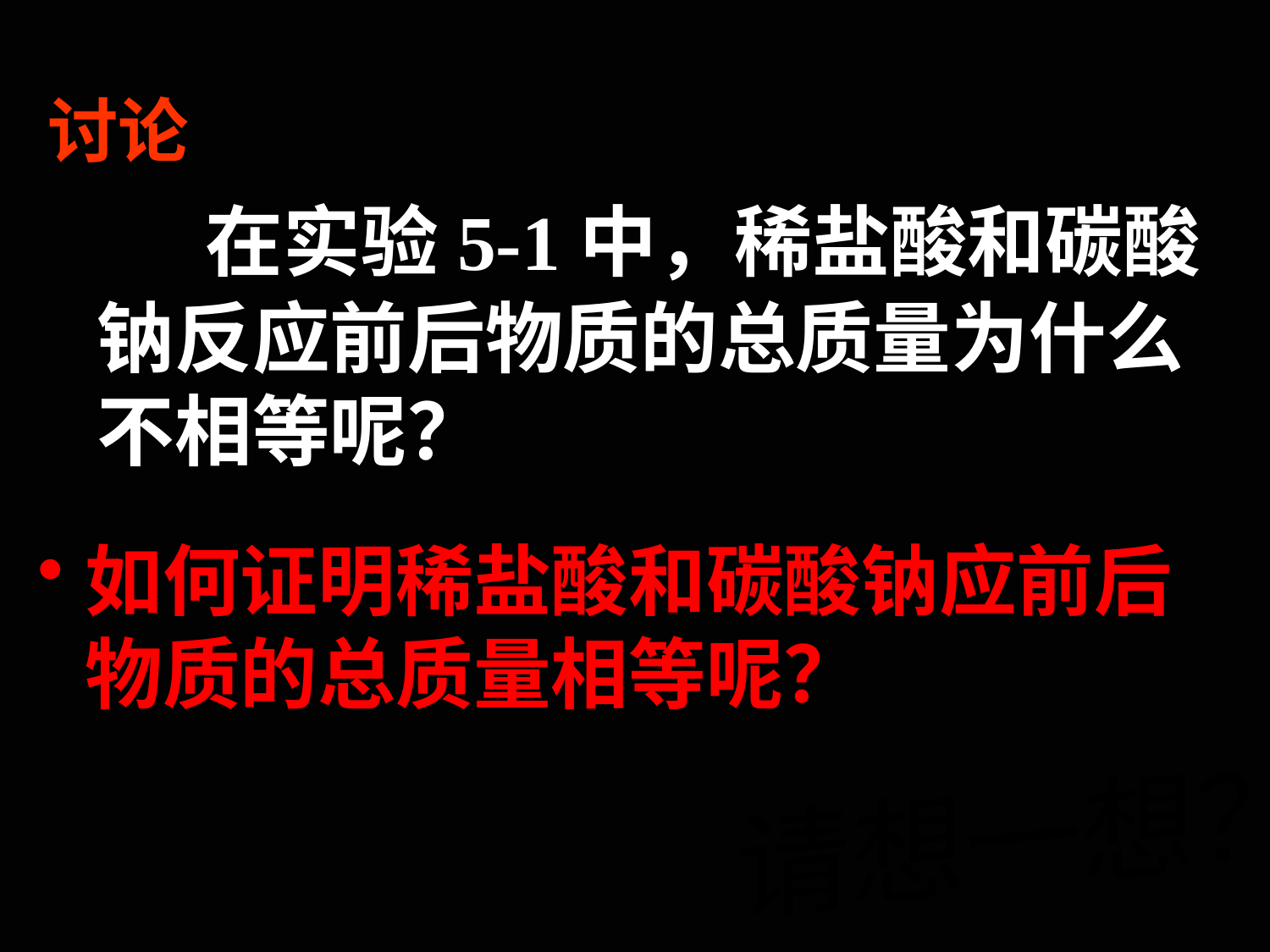

讨论
    在实验5-1中，稀盐酸和碳酸钠反应前后物质的总质量为什么不相等呢？
如何证明稀盐酸和碳酸钠应前后物质的总质量相等呢？
请想一想？